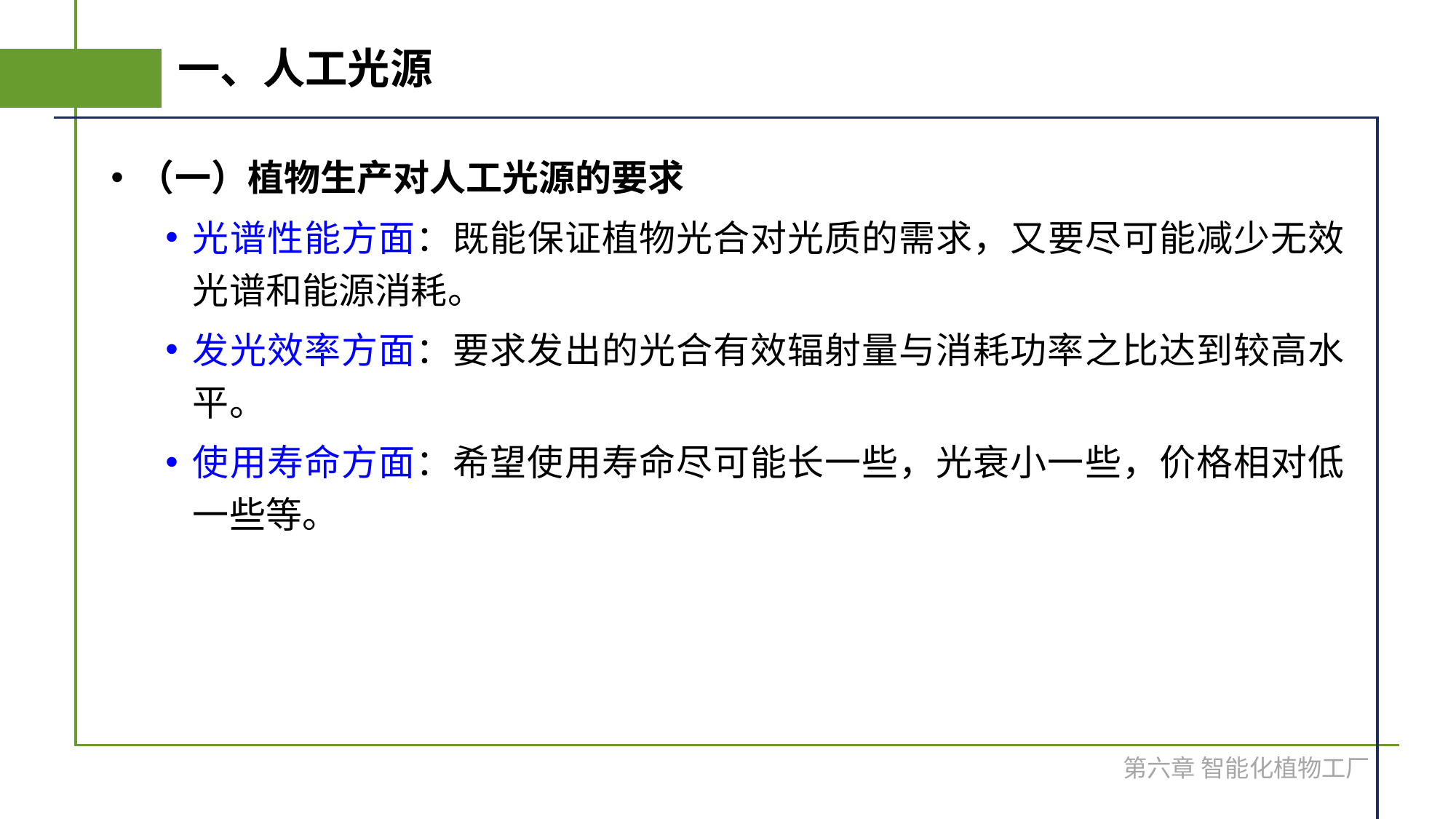

# 一、人工光源
（一）植物生产对人工光源的要求
光谱性能方面：既能保证植物光合对光质的需求，又要尽可能减少无效光谱和能源消耗。
发光效率方面：要求发出的光合有效辐射量与消耗功率之比达到较高水平。
使用寿命方面：希望使用寿命尽可能长一些，光衰小一些，价格相对低一些等。

第六章 智能化植物工厂